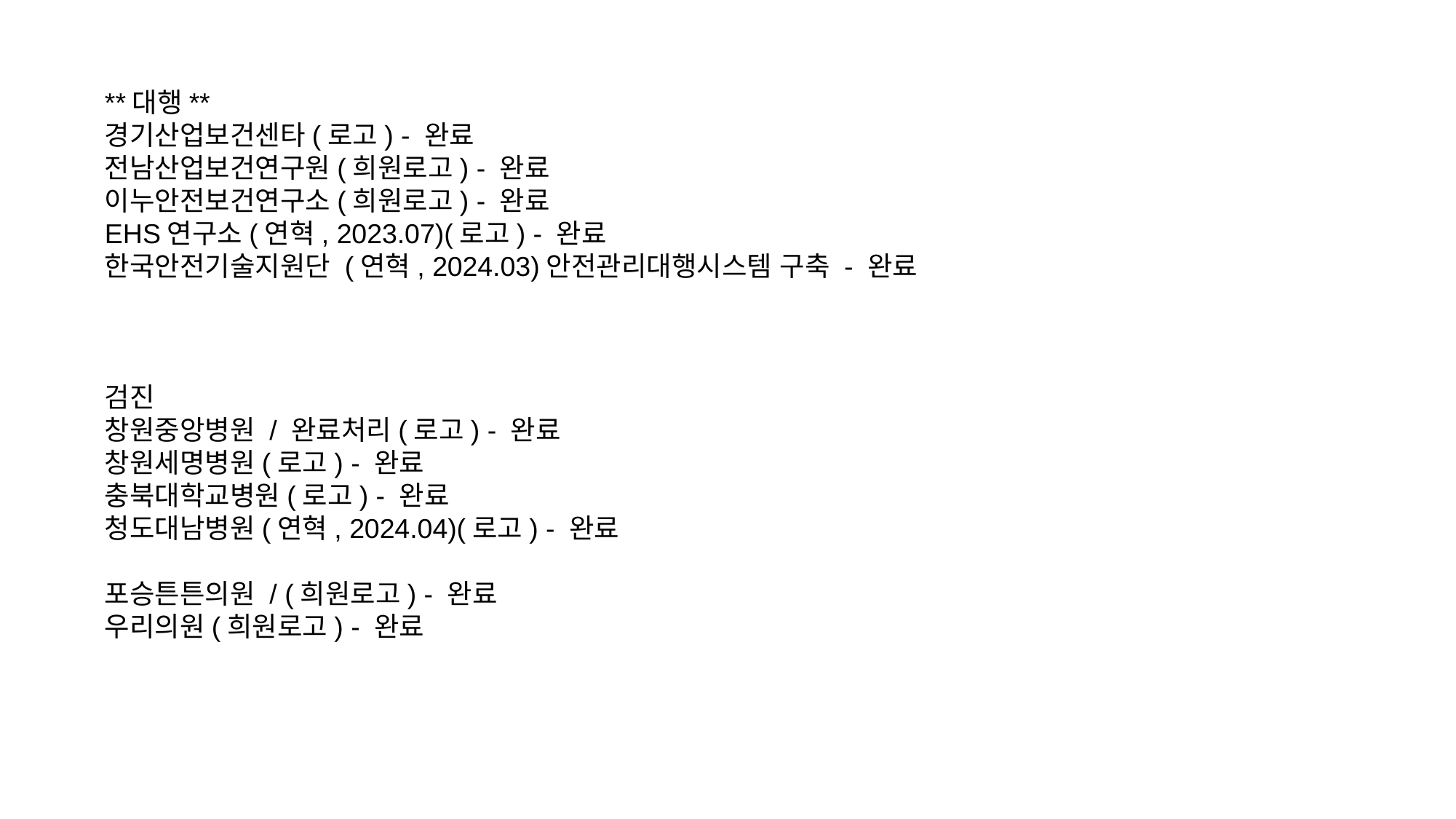

**대행**
경기산업보건센타(로고) - 완료
전남산업보건연구원(희원로고) - 완료
이누안전보건연구소(희원로고) - 완료
EHS연구소(연혁, 2023.07)(로고) - 완료
한국안전기술지원단 (연혁, 2024.03)안전관리대행시스템 구축 - 완료

검진
창원중앙병원 / 완료처리(로고) - 완료
창원세명병원(로고) - 완료
충북대학교병원(로고) - 완료
청도대남병원(연혁, 2024.04)(로고) - 완료

포승튼튼의원 / (희원로고) - 완료
우리의원(희원로고) - 완료